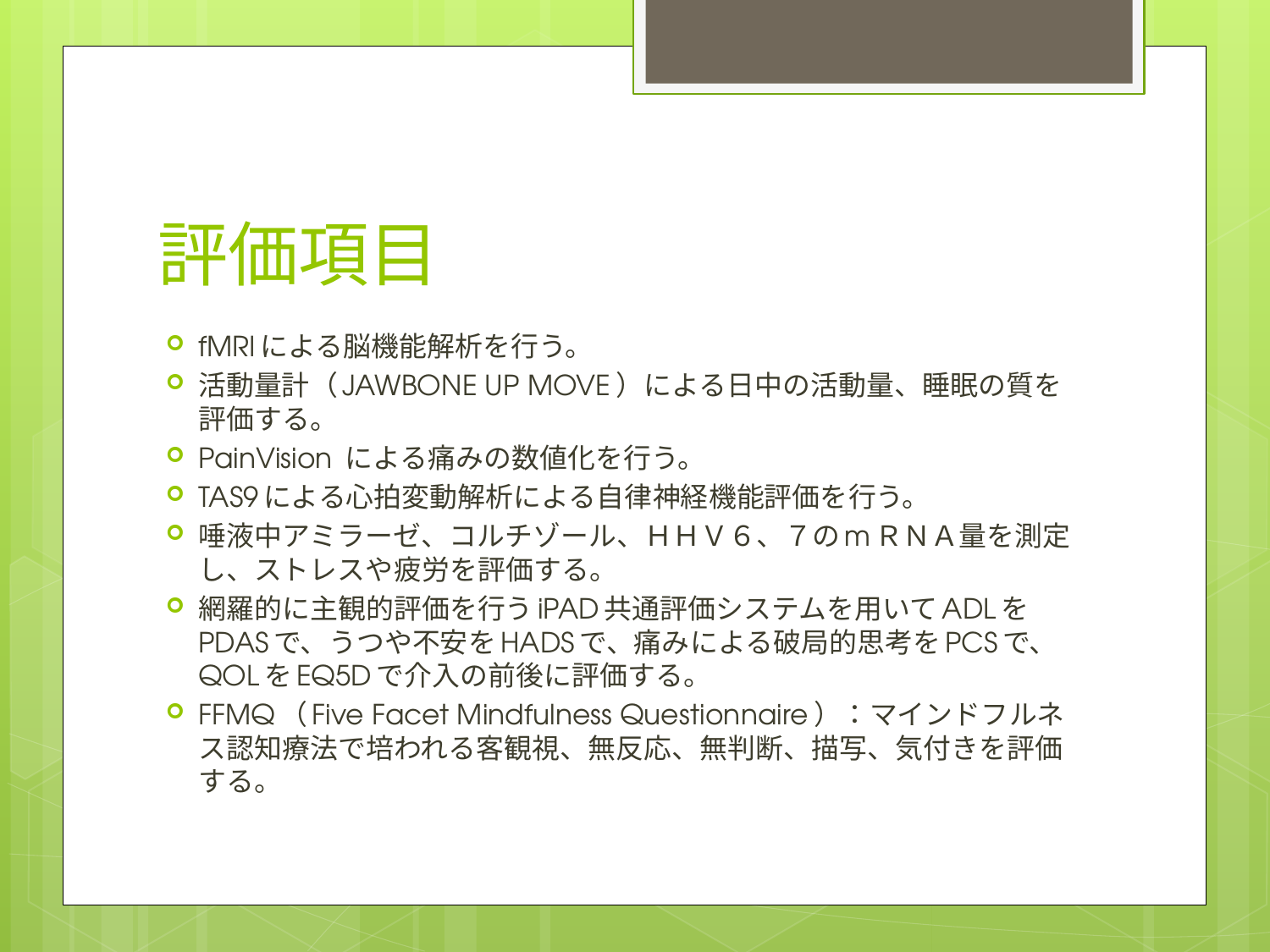

# 評価項目
fMRIによる脳機能解析を行う。
活動量計（JAWBONE UP MOVE）による日中の活動量、睡眠の質を評価する。
PainVision による痛みの数値化を行う。
TAS9による心拍変動解析による自律神経機能評価を行う。
唾液中アミラーゼ、コルチゾール、ＨＨＶ６、７のmＲＮＡ量を測定し、ストレスや疲労を評価する。
網羅的に主観的評価を行うiPAD共通評価システムを用いてADLをPDASで、うつや不安をHADSで、痛みによる破局的思考をPCSで、QOLをEQ5Dで介入の前後に評価する。
FFMQ（Five Facet Mindfulness Questionnaire）：マインドフルネス認知療法で培われる客観視、無反応、無判断、描写、気付きを評価する。